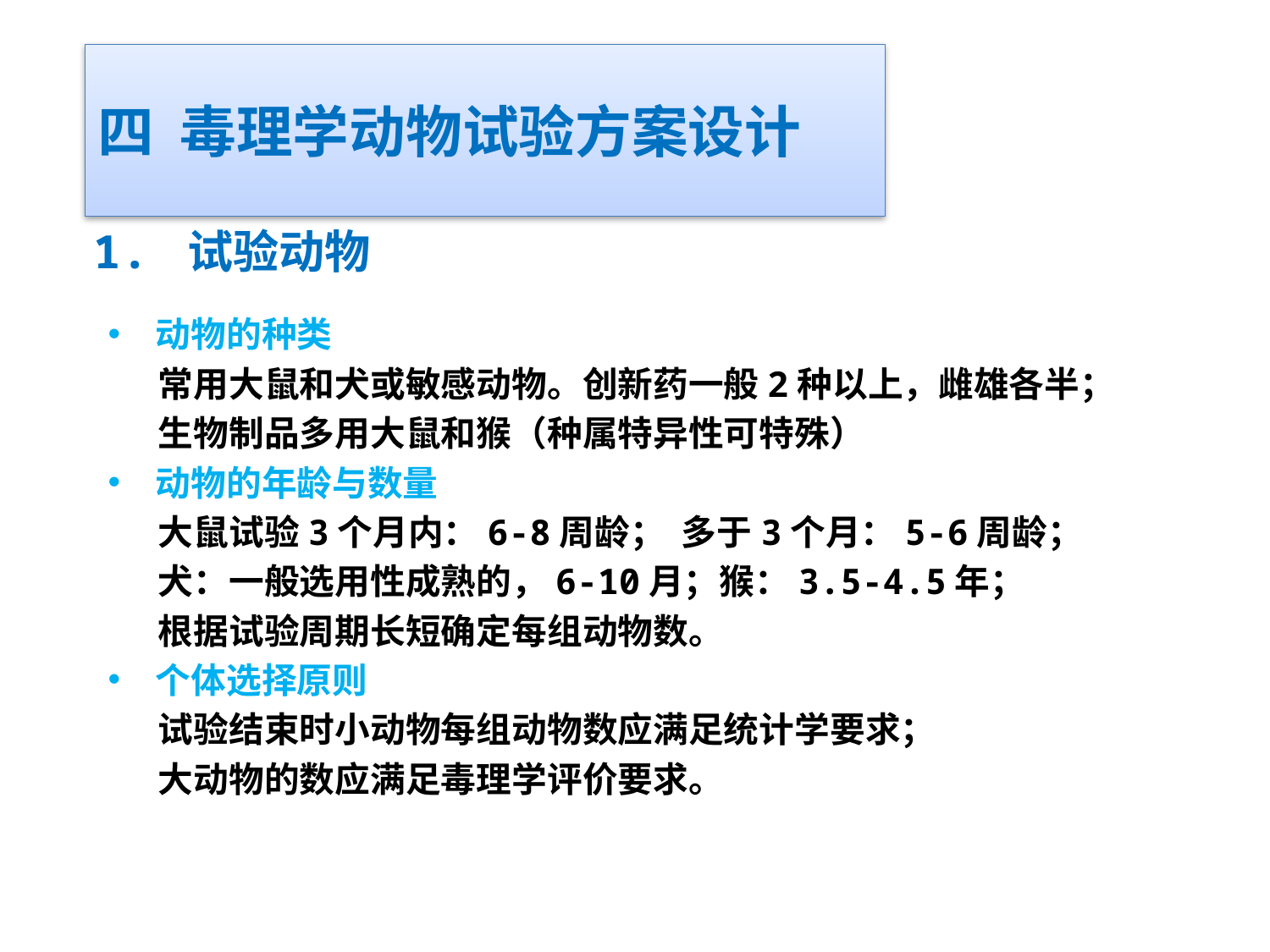

# 四  毒理学动物试验方案设计
1. 试验动物
动物的种类
常用大鼠和犬或敏感动物。创新药一般2种以上，雌雄各半；
生物制品多用大鼠和猴（种属特异性可特殊）
动物的年龄与数量
大鼠试验3个月内：6-8周龄；  多于3个月：5-6周龄；
犬：一般选用性成熟的，6-10月；猴：3.5-4.5年；
根据试验周期长短确定每组动物数。
个体选择原则
试验结束时小动物每组动物数应满足统计学要求；
大动物的数应满足毒理学评价要求。